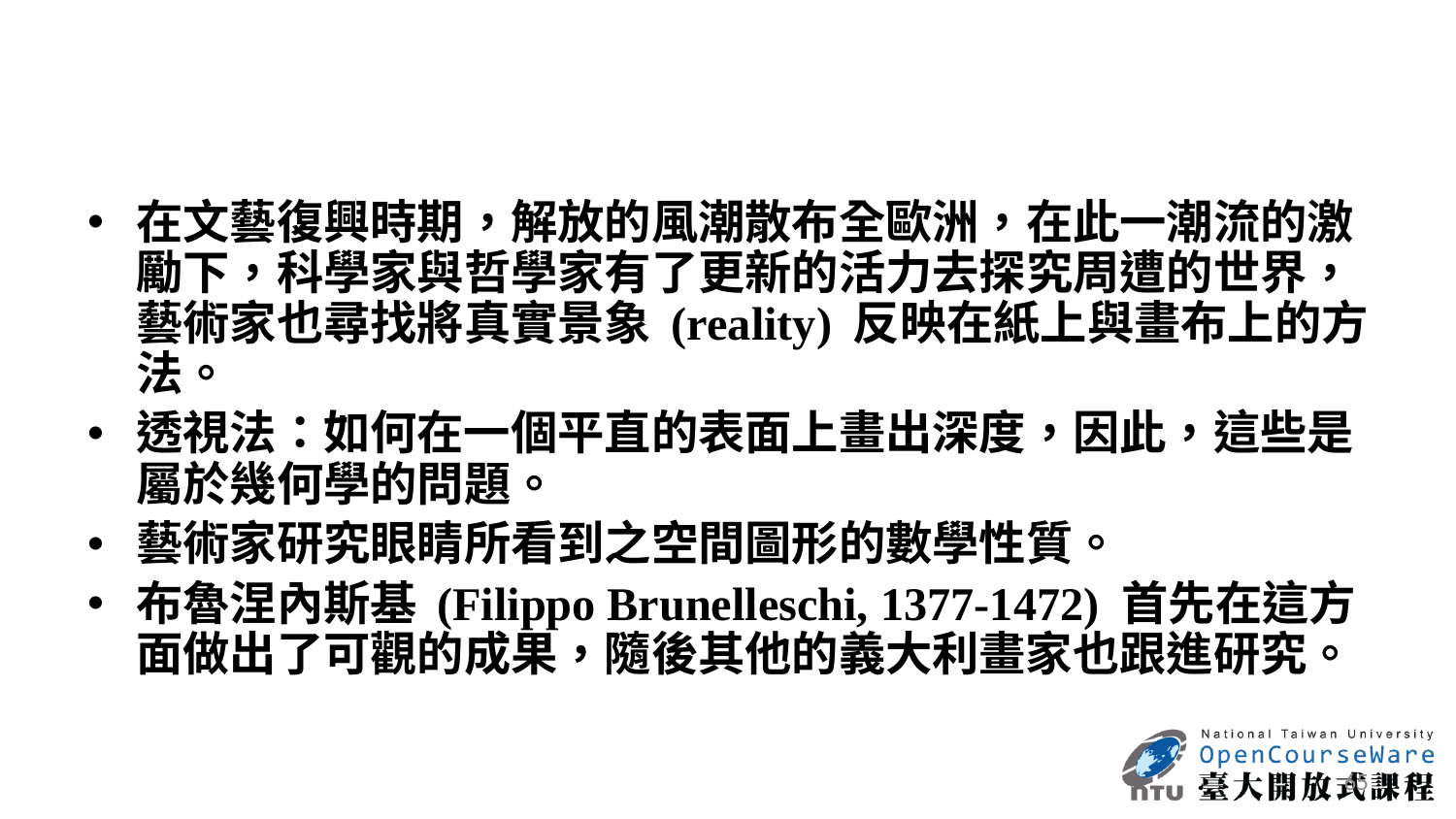

在文藝復興時期，解放的風潮散布全歐洲，在此一潮流的激勵下，科學家與哲學家有了更新的活力去探究周遭的世界，藝術家也尋找將真實景象 (reality) 反映在紙上與畫布上的方法。
透視法：如何在一個平直的表面上畫出深度，因此，這些是屬於幾何學的問題。
藝術家研究眼睛所看到之空間圖形的數學性質。
布魯涅內斯基 (Filippo Brunelleschi, 1377-1472) 首先在這方面做出了可觀的成果，隨後其他的義大利畫家也跟進研究。
65